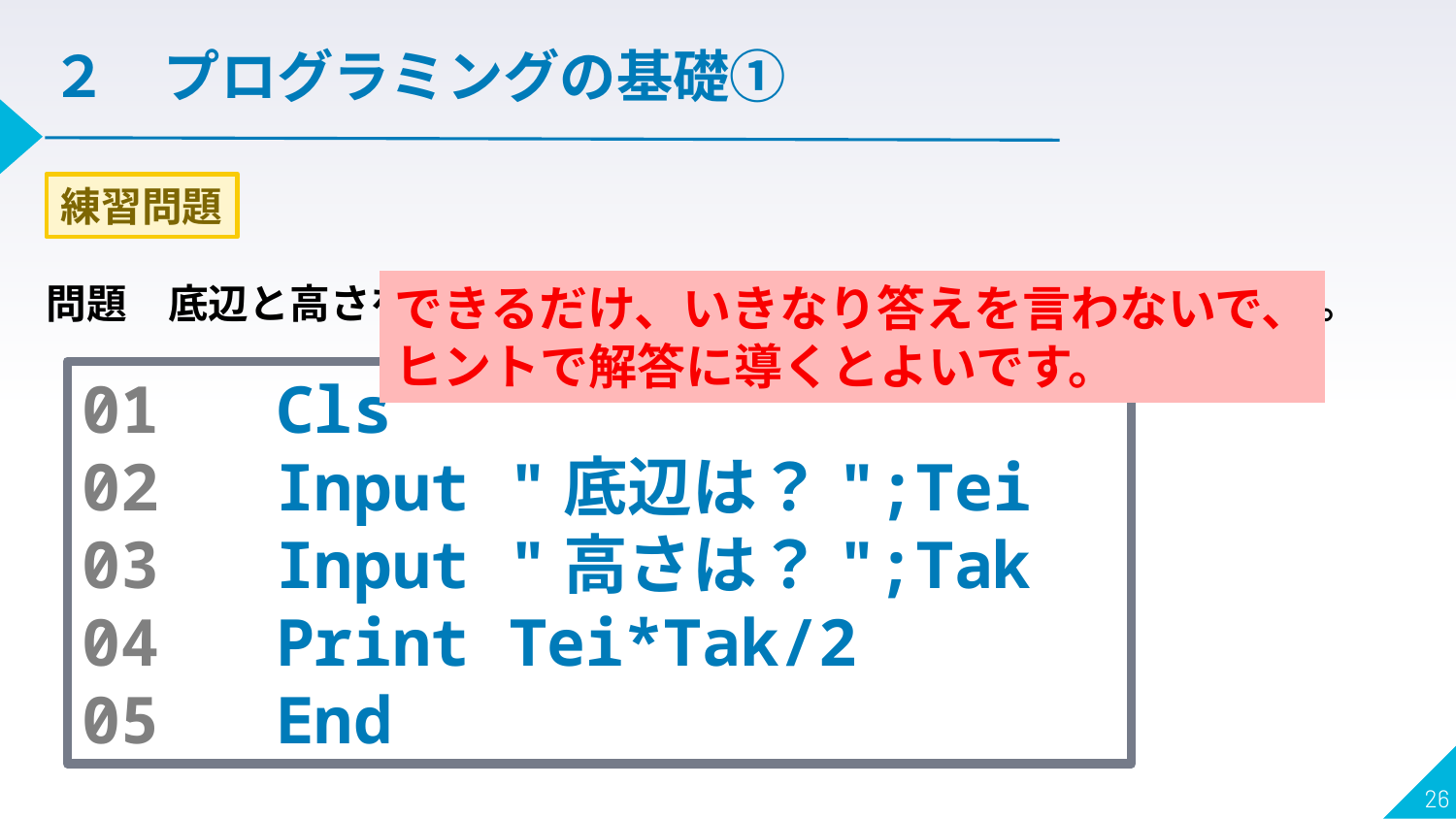

２　プログラミングの基礎①
練習問題
問題　底辺と高さをInput命令によって入力し、面積を表示しなさい。
できるだけ、いきなり答えを言わないで、
ヒントで解答に導くとよいです。
01   Cls
02   Input "底辺は？";Tei
03   Input "高さは？";Tak
04   Print Tei*Tak/2
05   End
26